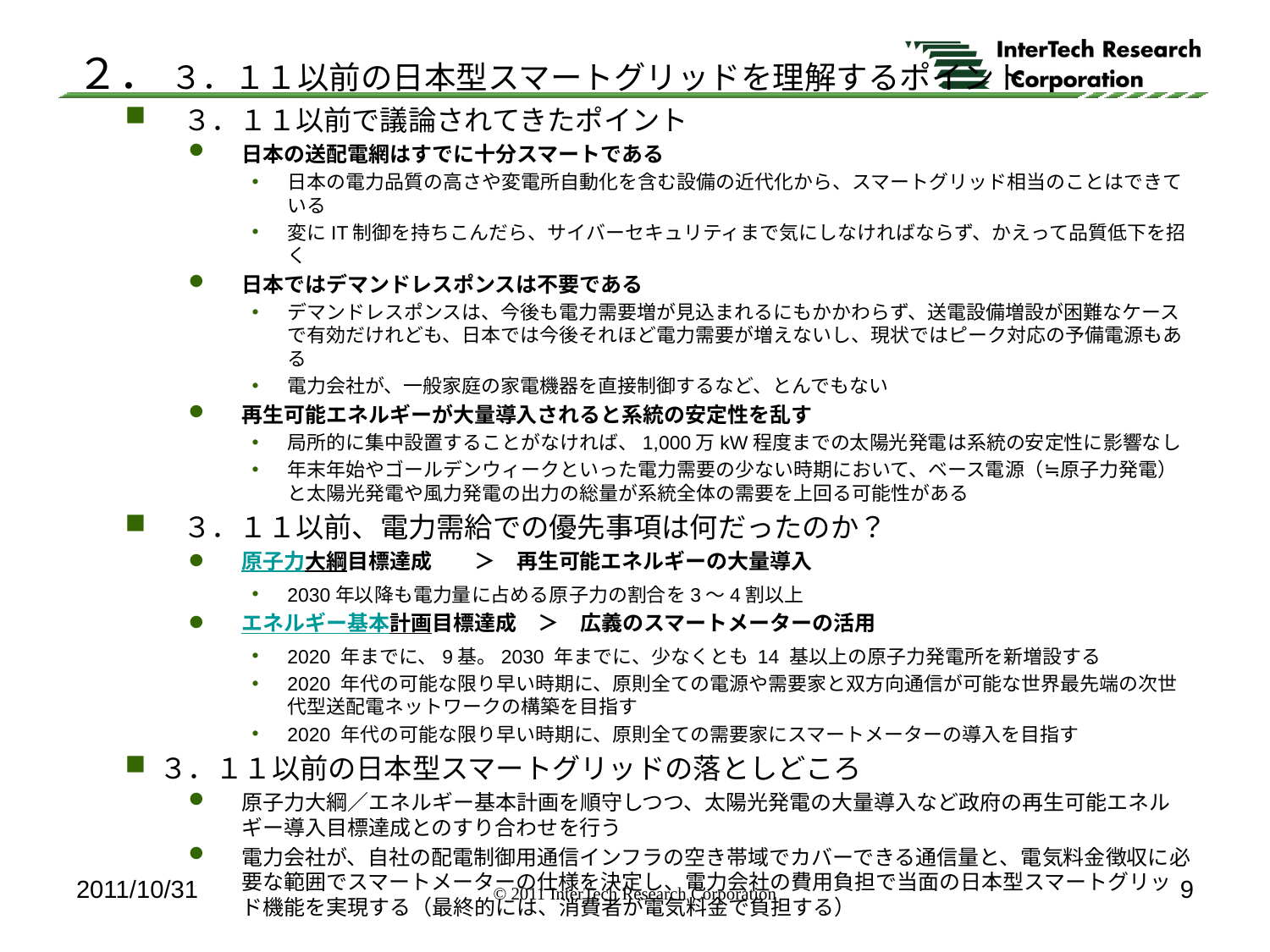

# ２． ３．１１以前の日本型スマートグリッドを理解するポイント
３．１１以前で議論されてきたポイント
日本の送配電網はすでに十分スマートである
日本の電力品質の高さや変電所自動化を含む設備の近代化から、スマートグリッド相当のことはできている
変にIT制御を持ちこんだら、サイバーセキュリティまで気にしなければならず、かえって品質低下を招く
日本ではデマンドレスポンスは不要である
デマンドレスポンスは、今後も電力需要増が見込まれるにもかかわらず、送電設備増設が困難なケースで有効だけれども、日本では今後それほど電力需要が増えないし、現状ではピーク対応の予備電源もある
電力会社が、一般家庭の家電機器を直接制御するなど、とんでもない
再生可能エネルギーが大量導入されると系統の安定性を乱す
局所的に集中設置することがなければ、1,000万kW程度までの太陽光発電は系統の安定性に影響なし
年末年始やゴールデンウィークといった電力需要の少ない時期において、ベース電源（≒原子力発電）と太陽光発電や風力発電の出力の総量が系統全体の需要を上回る可能性がある
３．１１以前、電力需給での優先事項は何だったのか？
原子力大綱目標達成　　＞　再生可能エネルギーの大量導入
2030年以降も電力量に占める原子力の割合を3～4割以上
エネルギー基本計画目標達成　＞　広義のスマートメーターの活用
2020 年までに、9基。2030 年までに、少なくとも 14 基以上の原子力発電所を新増設する
2020 年代の可能な限り早い時期に、原則全ての電源や需要家と双方向通信が可能な世界最先端の次世代型送配電ネットワークの構築を目指す
2020 年代の可能な限り早い時期に、原則全ての需要家にスマートメーターの導入を目指す
３．１１以前の日本型スマートグリッドの落としどころ
原子力大綱／エネルギー基本計画を順守しつつ、太陽光発電の大量導入など政府の再生可能エネルギー導入目標達成とのすり合わせを行う
電力会社が、自社の配電制御用通信インフラの空き帯域でカバーできる通信量と、電気料金徴収に必要な範囲でスマートメーターの仕様を決定し、電力会社の費用負担で当面の日本型スマートグリッド機能を実現する（最終的には、消費者が電気料金で負担する）
2011/10/31

9
© 2011 InterTech Research Corporation